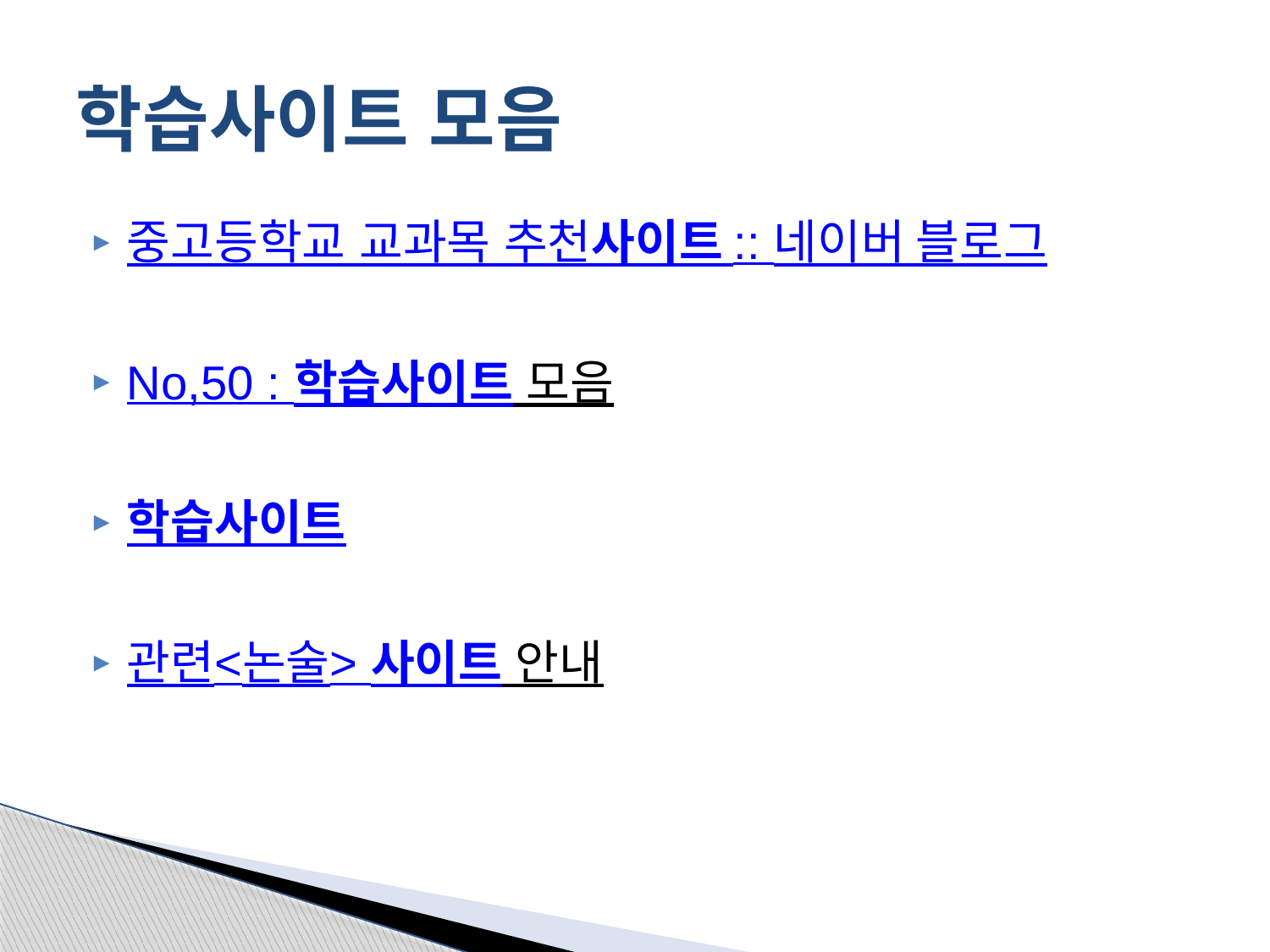

# 학습사이트 모음
중고등학교 교과목 추천사이트 :: 네이버 블로그

No,50 : 학습사이트 모음

학습사이트

관련<논술> 사이트 안내